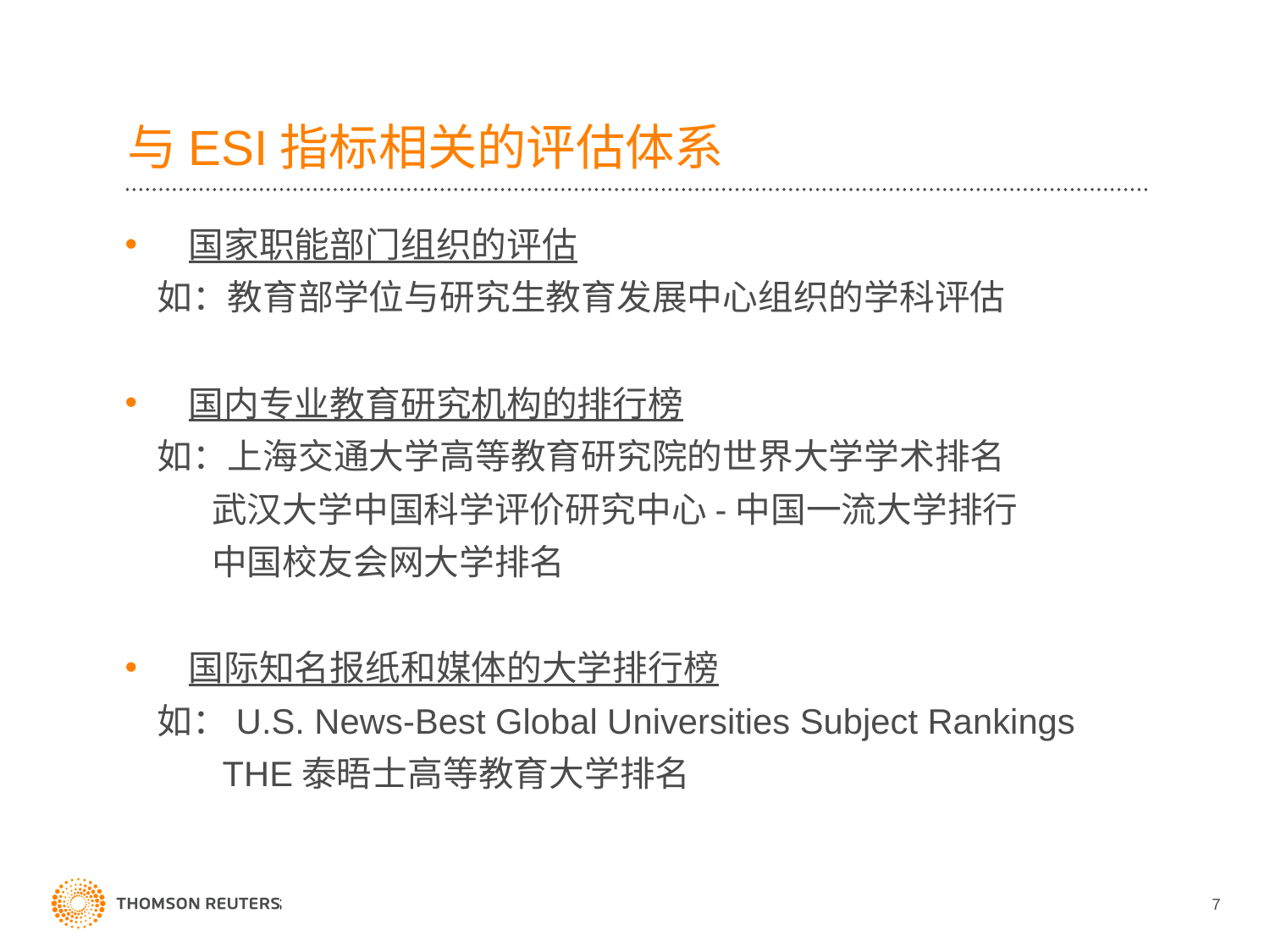

# 与ESI指标相关的评估体系
国家职能部门组织的评估
   如：教育部学位与研究生教育发展中心组织的学科评估

国内专业教育研究机构的排行榜
   如：上海交通大学高等教育研究院的世界大学学术排名
          武汉大学中国科学评价研究中心-中国一流大学排行
          中国校友会网大学排名

国际知名报纸和媒体的大学排行榜
   如：U.S. News-Best Global Universities Subject Rankings
          THE泰晤士高等教育大学排名
7